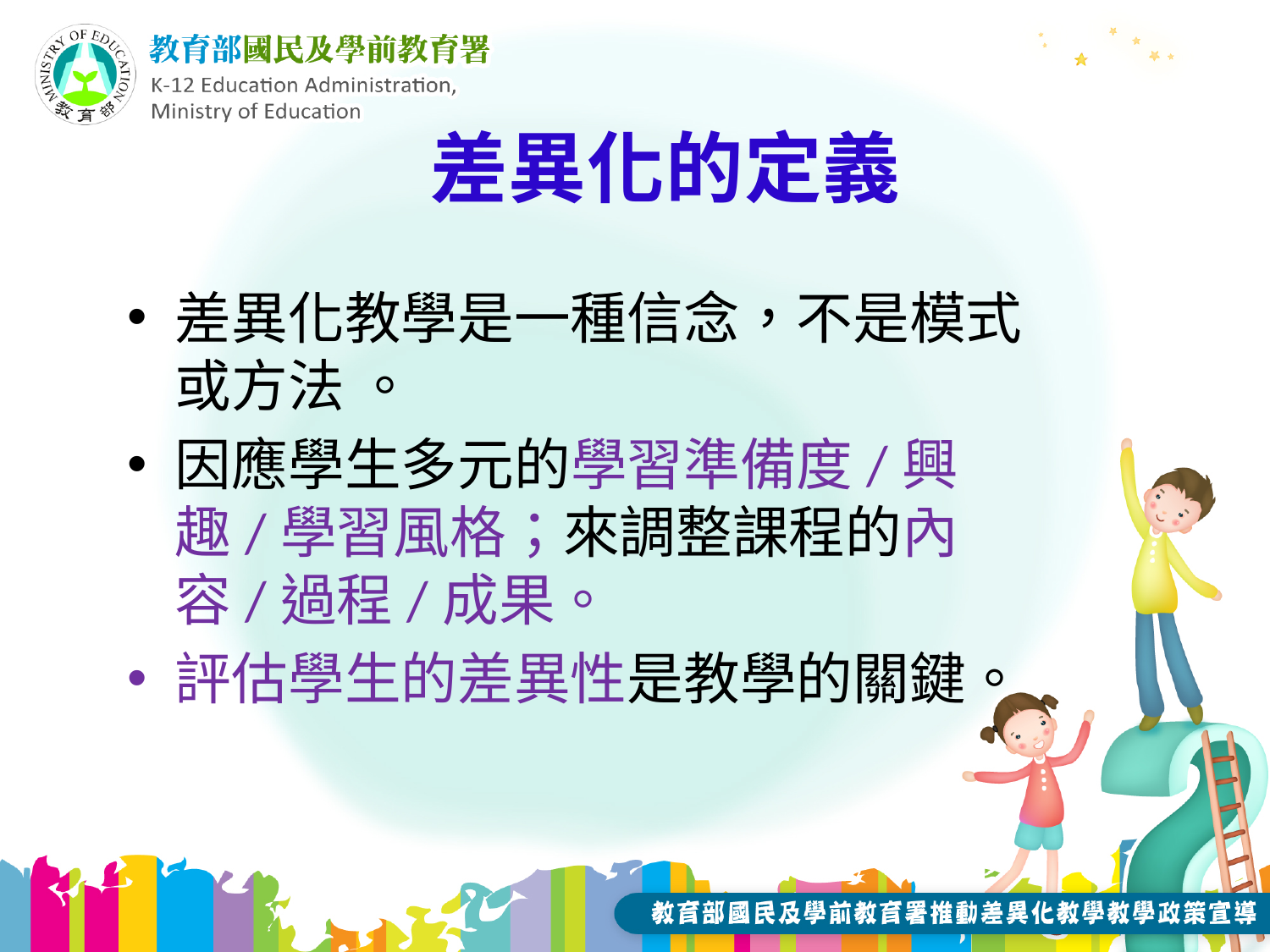

# 差異化的定義
差異化教學是一種信念，不是模式或方法 。
因應學生多元的學習準備度/興趣/學習風格；來調整課程的內容/過程/成果。
評估學生的差異性是教學的關鍵。

Tomlinson, Carol Ann. The Differentiated Classroom